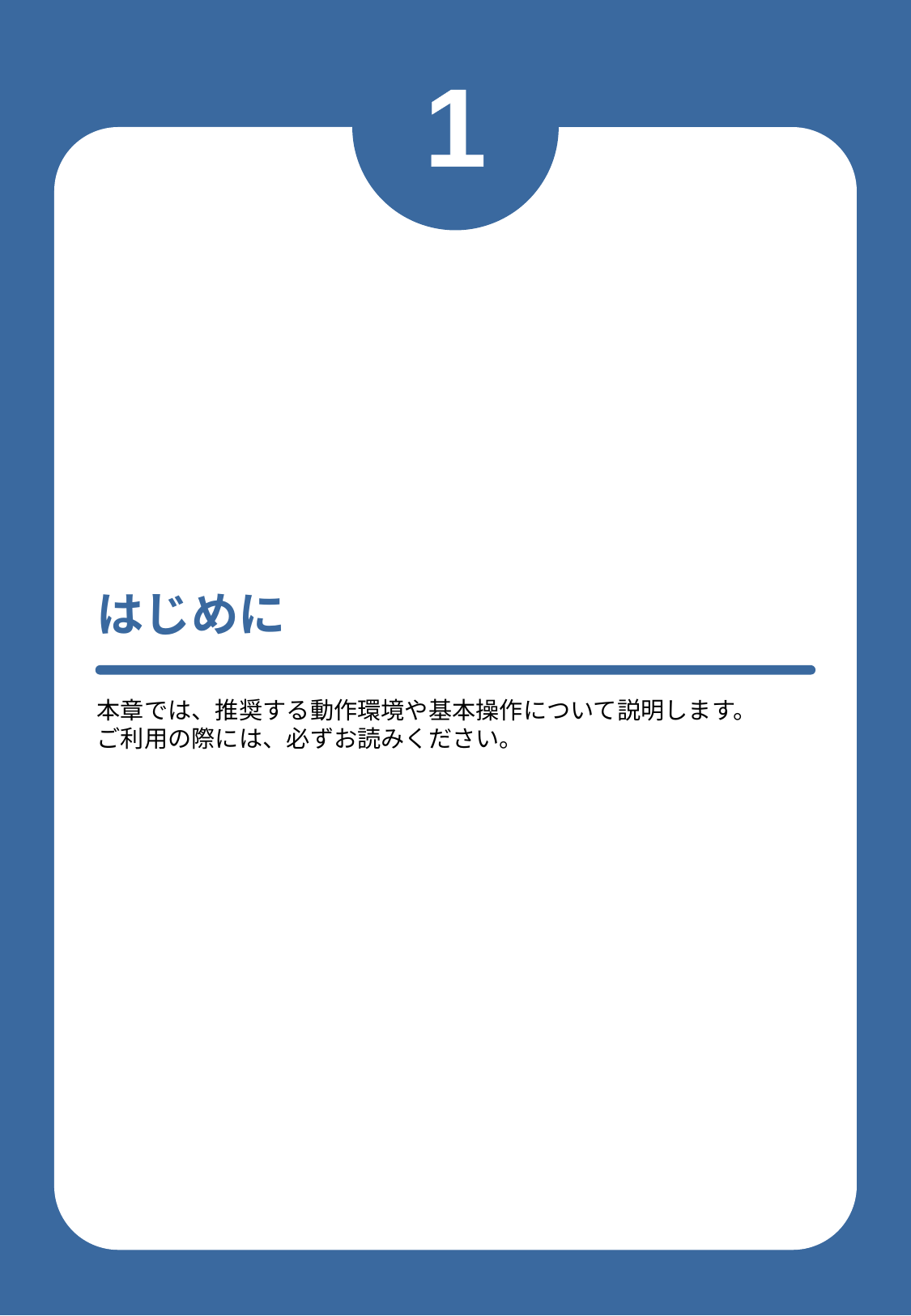

1

はじめに

本章では、推奨する動作環境や基本操作について説明します。
ご利用の際には、必ずお読みください。